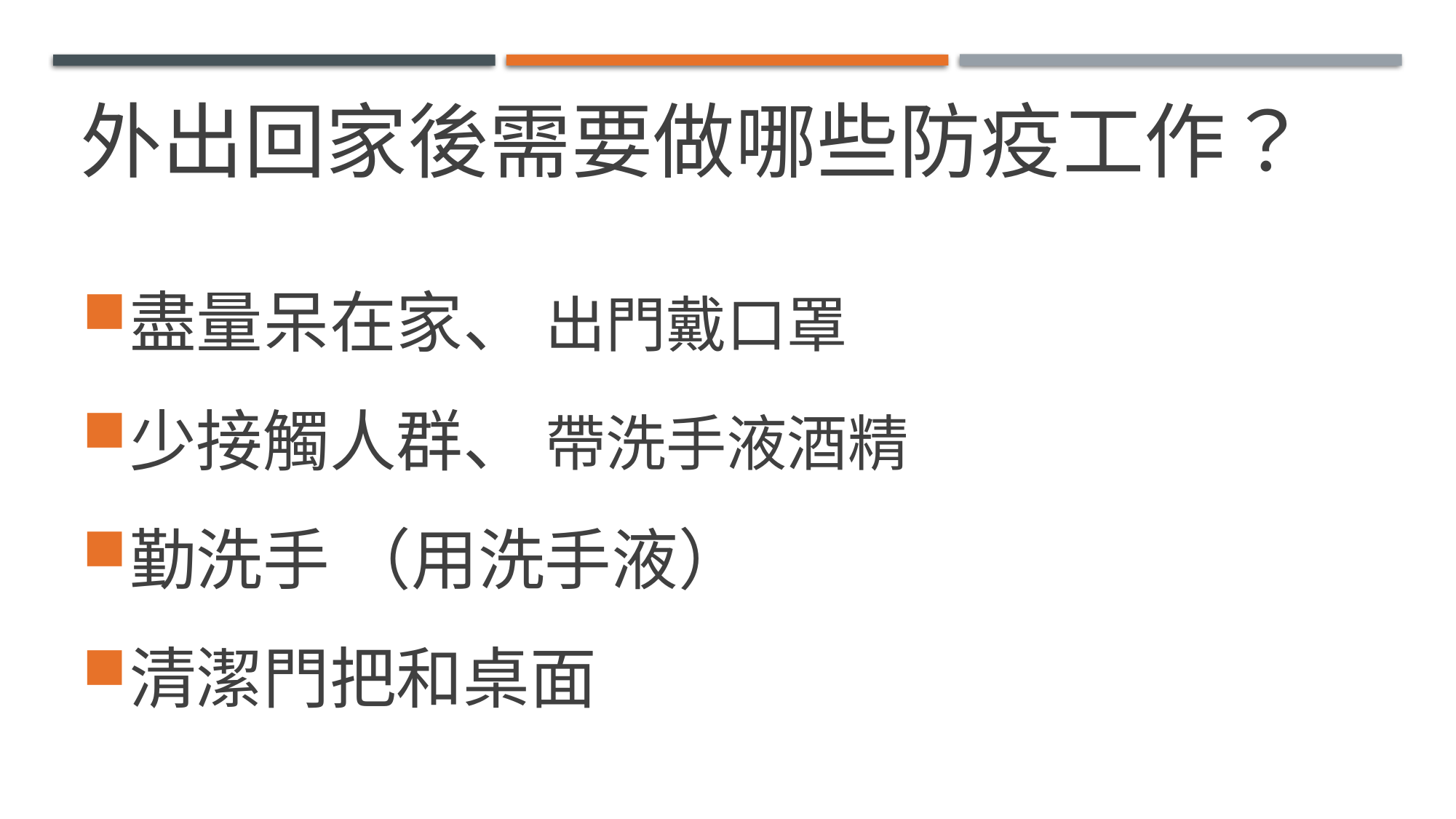

# 外出回家後需要做哪些防疫工作？
盡量呆在家、 出門戴口罩
少接觸人群、 帶洗手液酒精
勤洗手 （用洗手液）
清潔門把和桌面